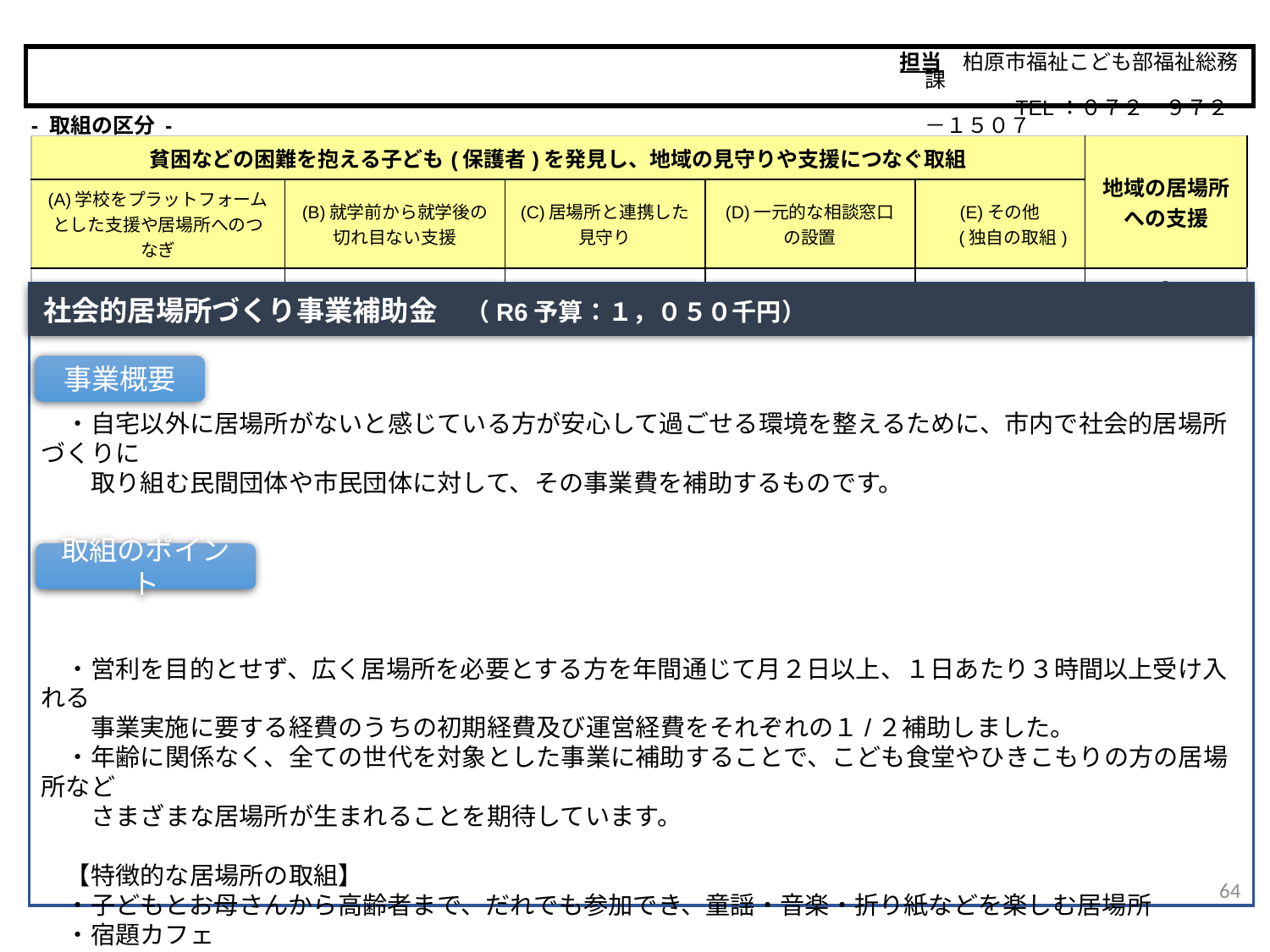

担当　柏原市福祉こども部福祉総務課
　　　　　 TEL：０７２－９７２－１５０７

柏原市
- 取組の区分 -
| 貧困などの困難を抱える子ども(保護者)を発見し、地域の見守りや支援につなぐ取組 |  |  |  |  | 地域の居場所 への支援 |
| --- | --- | --- | --- | --- | --- |
| (A)学校をプラットフォームとした支援や居場所へのつなぎ | (B)就学前から就学後の 切れ目ない支援 | (C)居場所と連携した 見守り | (D)一元的な相談窓口 の設置 | (E)その他 　 (独自の取組) |  |
|  |  |  |  |  | 〇 |
社会的居場所づくり事業補助金　（R6予算：１，０５０千円）

　・自宅以外に居場所がないと感じている方が安心して過ごせる環境を整えるために、市内で社会的居場所づくりに
　　取り組む民間団体や市民団体に対して、その事業費を補助するものです。

　・営利を目的とせず、広く居場所を必要とする方を年間通じて月２日以上、１日あたり３時間以上受け入れる
　　事業実施に要する経費のうちの初期経費及び運営経費をそれぞれの１/２補助しました。
　・年齢に関係なく、全ての世代を対象とした事業に補助することで、こども食堂やひきこもりの方の居場所など
　　さまざまな居場所が生まれることを期待しています。

　【特徴的な居場所の取組】
　・子どもとお母さんから高齢者まで、だれでも参加でき、童謡・音楽・折り紙などを楽しむ居場所
　・宿題カフェ

事業概要
取組のポイント
64